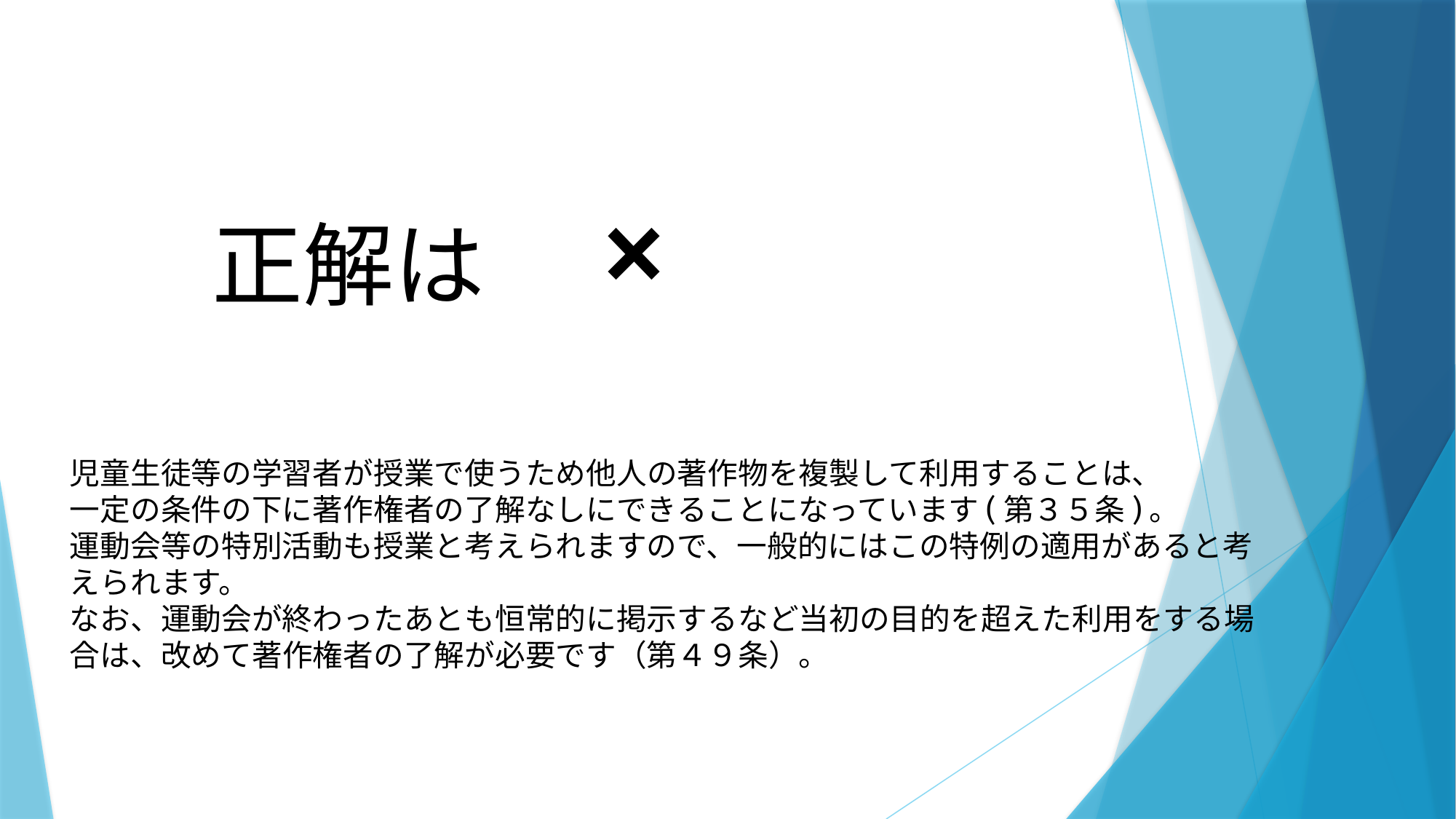

正解は　×
児童生徒等の学習者が授業で使うため他人の著作物を複製して利用することは、
一定の条件の下に著作権者の了解なしにできることになっています(第３５条)。
運動会等の特別活動も授業と考えられますので、一般的にはこの特例の適用があると考えられます。
なお、運動会が終わったあとも恒常的に掲示するなど当初の目的を超えた利用をする場合は、改めて著作権者の了解が必要です（第４９条）。